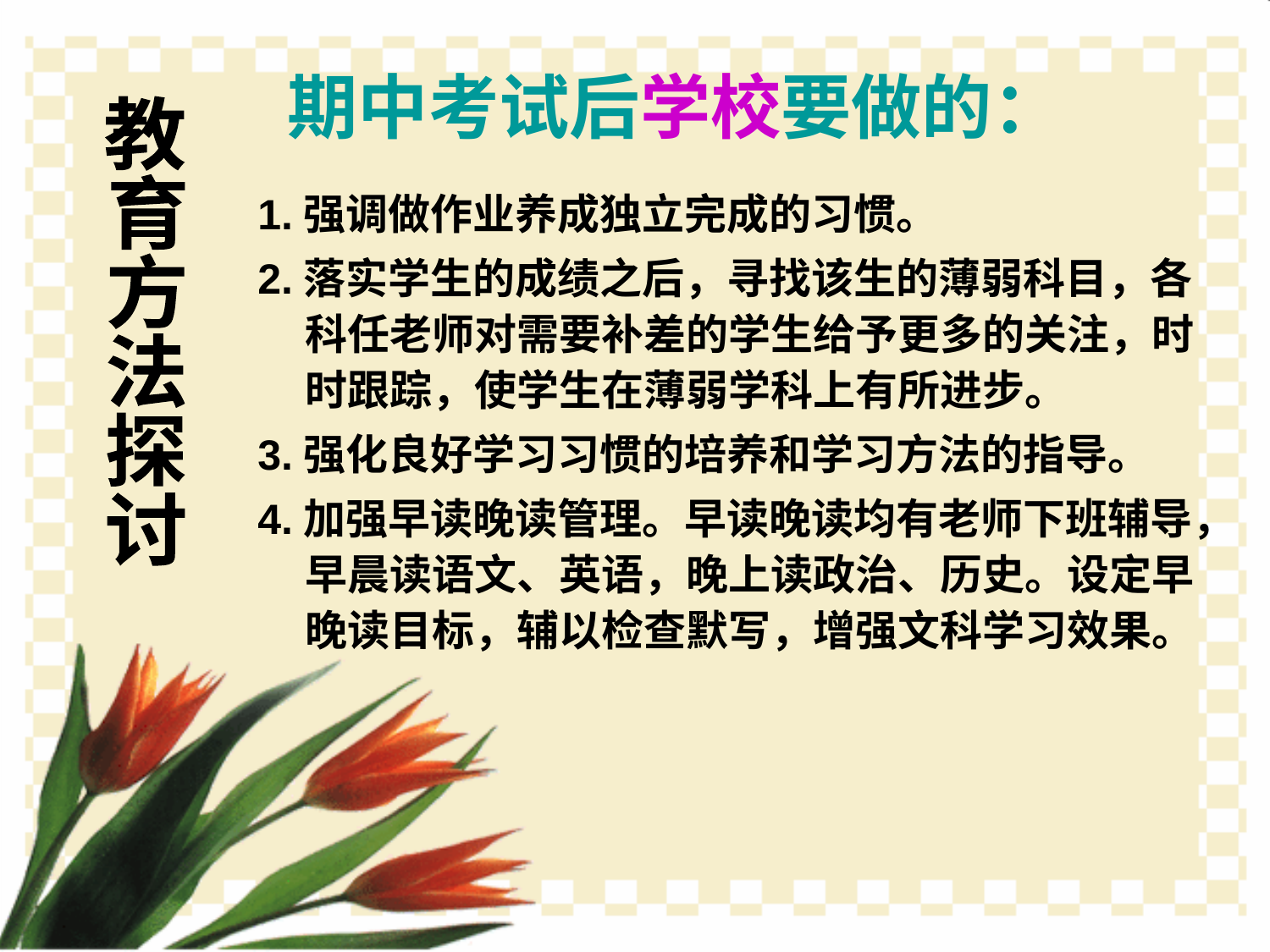

期中考试后学校要做的：
教
育
方
法
探
讨
1.强调做作业养成独立完成的习惯。
2.落实学生的成绩之后，寻找该生的薄弱科目，各科任老师对需要补差的学生给予更多的关注，时时跟踪，使学生在薄弱学科上有所进步。
3.强化良好学习习惯的培养和学习方法的指导。
4.加强早读晚读管理。早读晚读均有老师下班辅导，早晨读语文、英语，晚上读政治、历史。设定早晚读目标，辅以检查默写，增强文科学习效果。